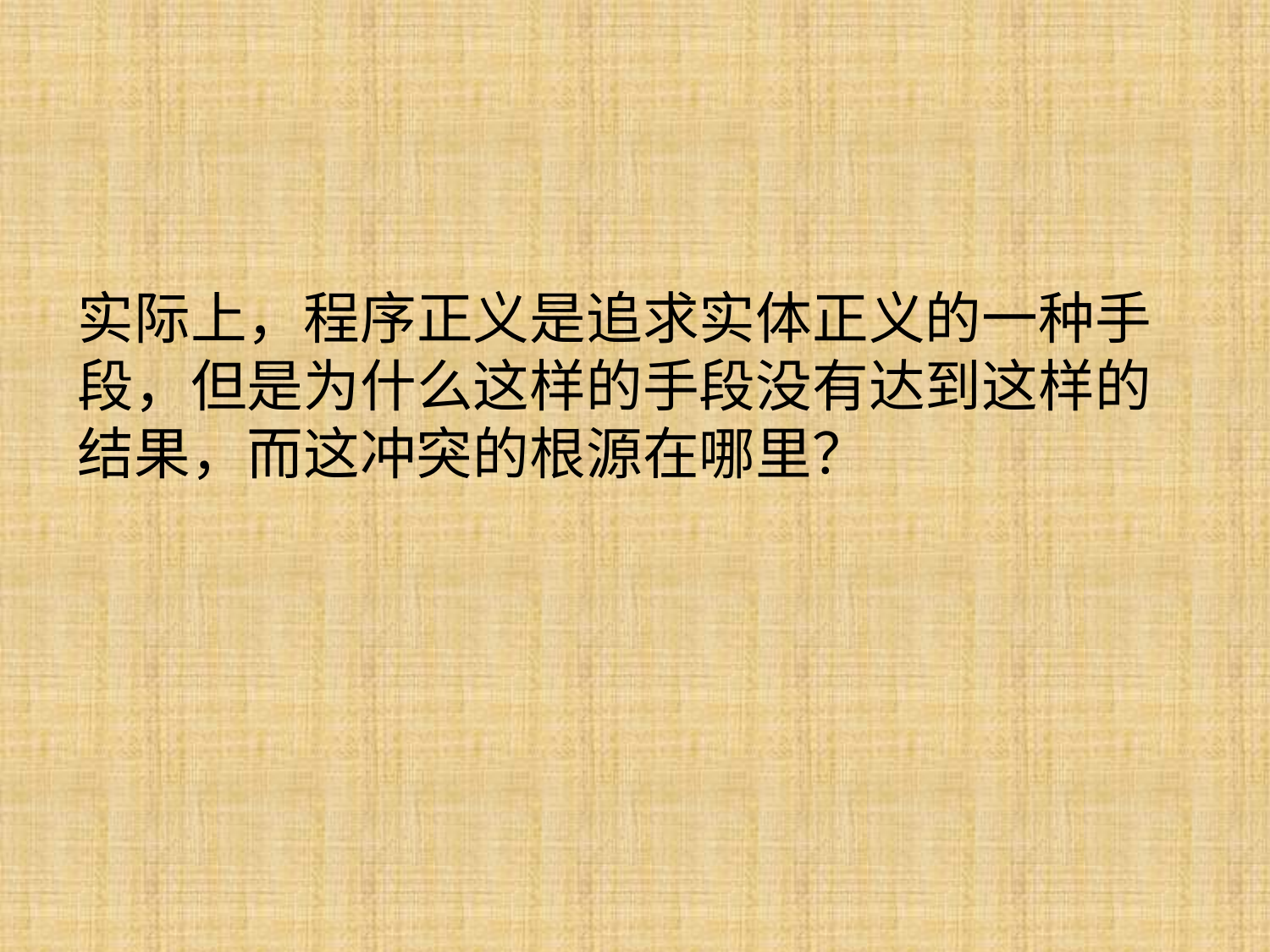

#
实际上，程序正义是追求实体正义的一种手段，但是为什么这样的手段没有达到这样的结果，而这冲突的根源在哪里？